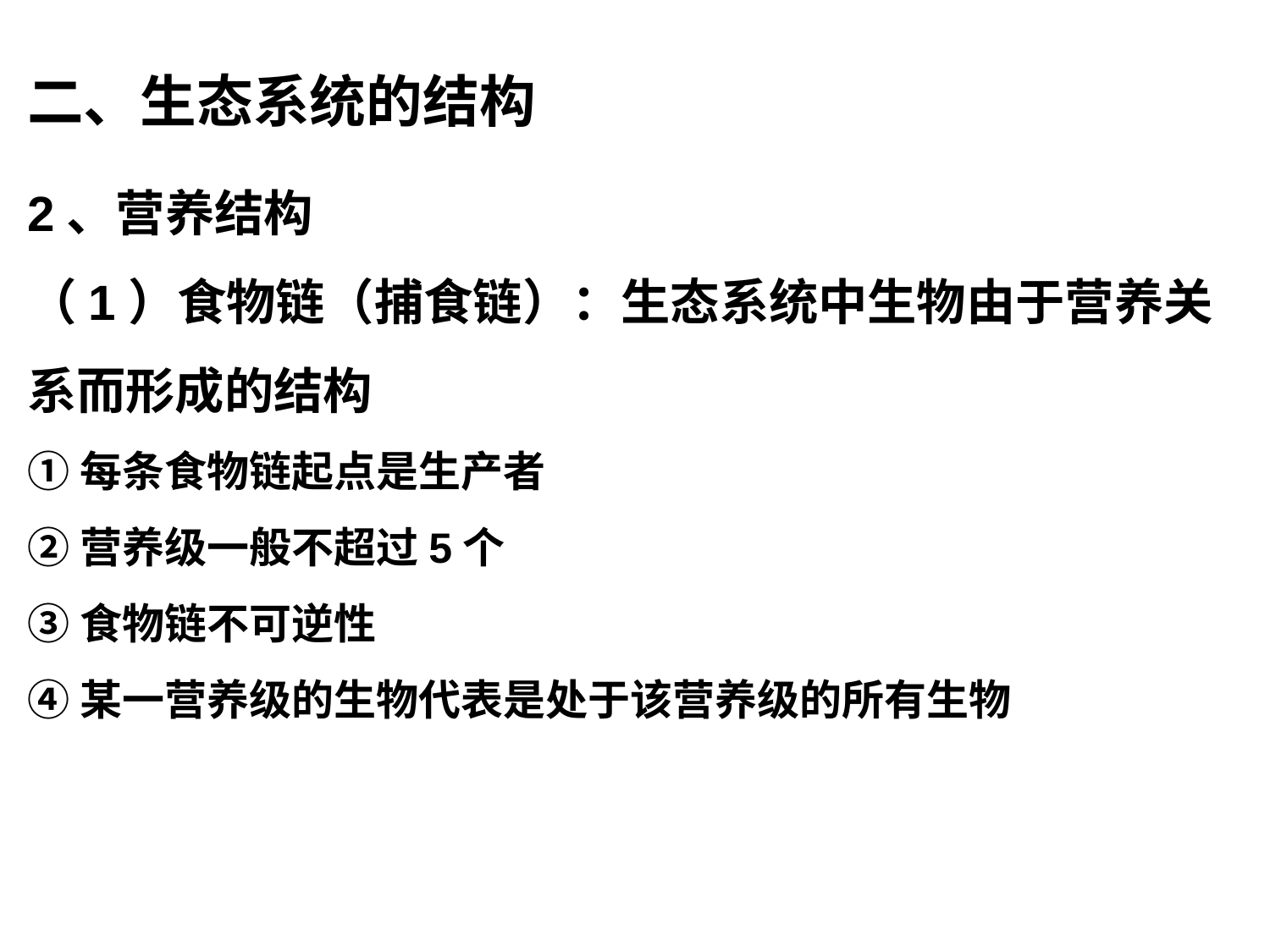

二、生态系统的结构
2、营养结构
（1）食物链（捕食链）：生态系统中生物由于营养关系而形成的结构
①每条食物链起点是生产者
②营养级一般不超过5个
③食物链不可逆性
④某一营养级的生物代表是处于该营养级的所有生物